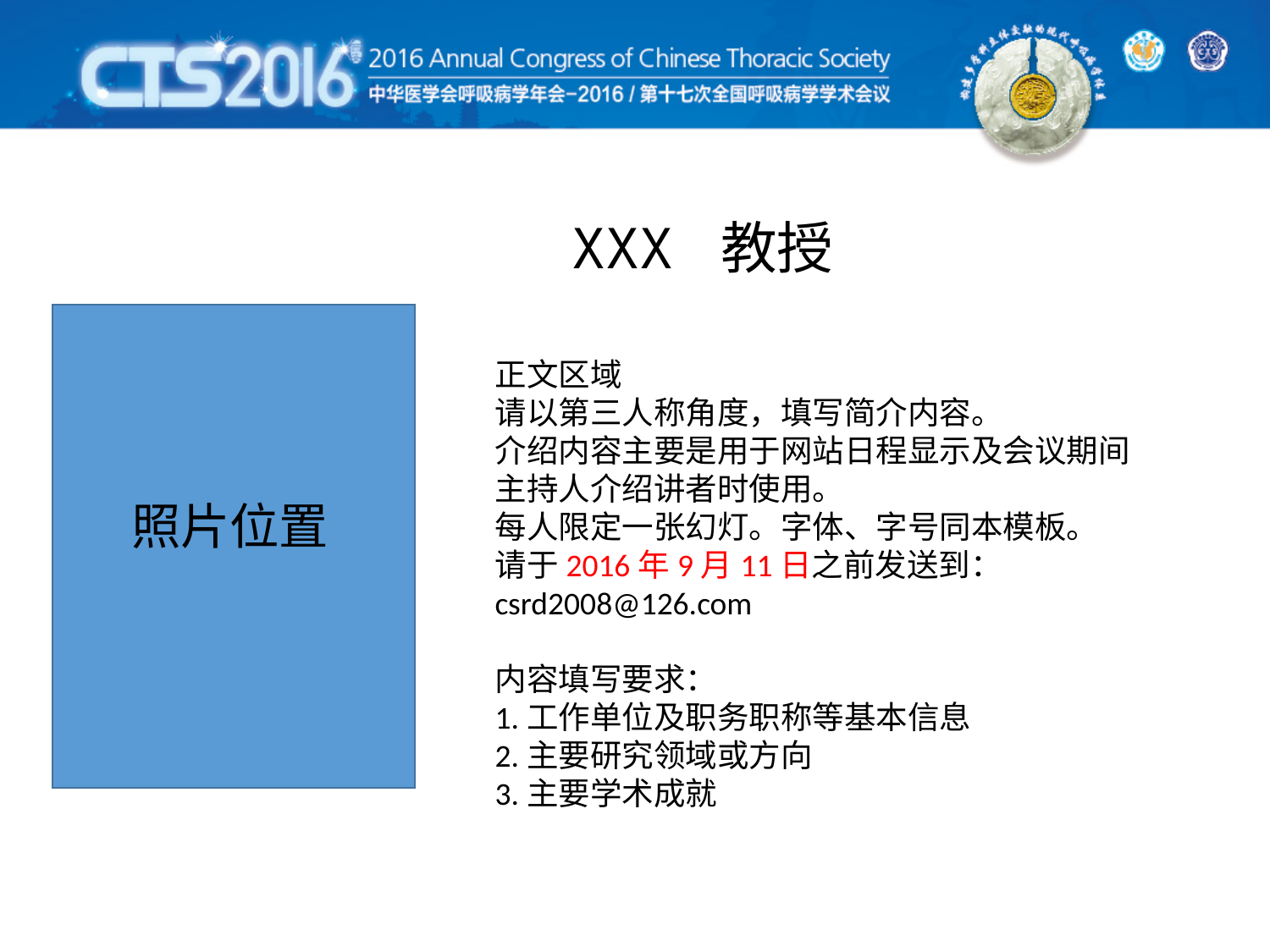

XXX 教授

照片位置
正文区域
请以第三人称角度，填写简介内容。
介绍内容主要是用于网站日程显示及会议期间主持人介绍讲者时使用。
每人限定一张幻灯。字体、字号同本模板。
请于2016年9月11日之前发送到：
csrd2008@126.com

内容填写要求：
1.工作单位及职务职称等基本信息
2.主要研究领域或方向
3.主要学术成就